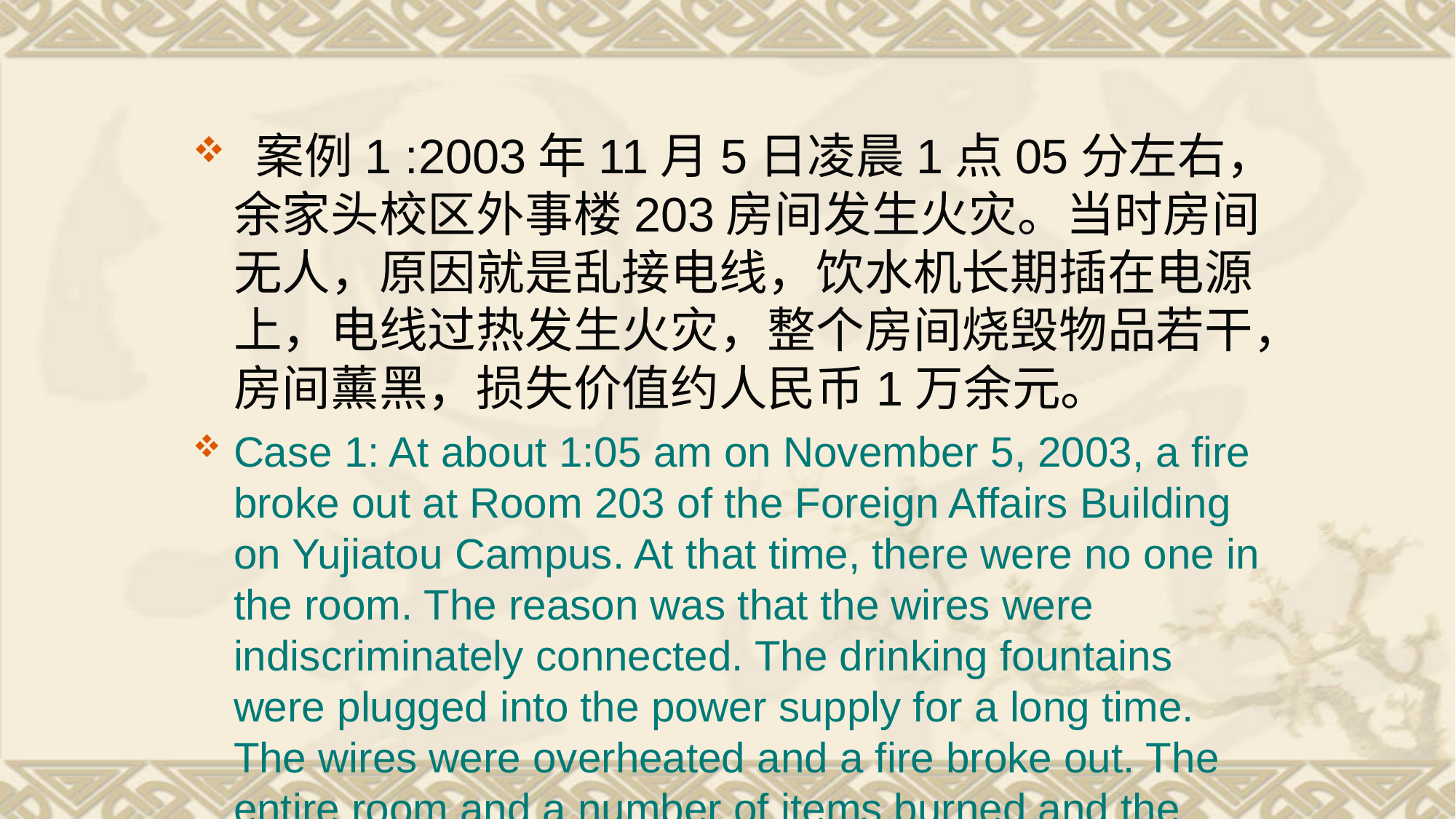

# 案例1 :2003年11月5日凌晨1点05分左右，余家头校区外事楼203房间发生火灾。当时房间无人，原因就是乱接电线，饮水机长期插在电源上，电线过热发生火灾，整个房间烧毁物品若干，房间薰黑，损失价值约人民币1万余元。
Case 1: At about 1:05 am on November 5, 2003, a fire broke out at Room 203 of the Foreign Affairs Building on Yujiatou Campus. At that time, there were no one in the room. The reason was that the wires were indiscriminately connected. The drinking fountains were plugged into the power supply for a long time. The wires were overheated and a fire broke out. The entire room and a number of items burned and the room was blackened. The value of the loss was about RMB 10,000.